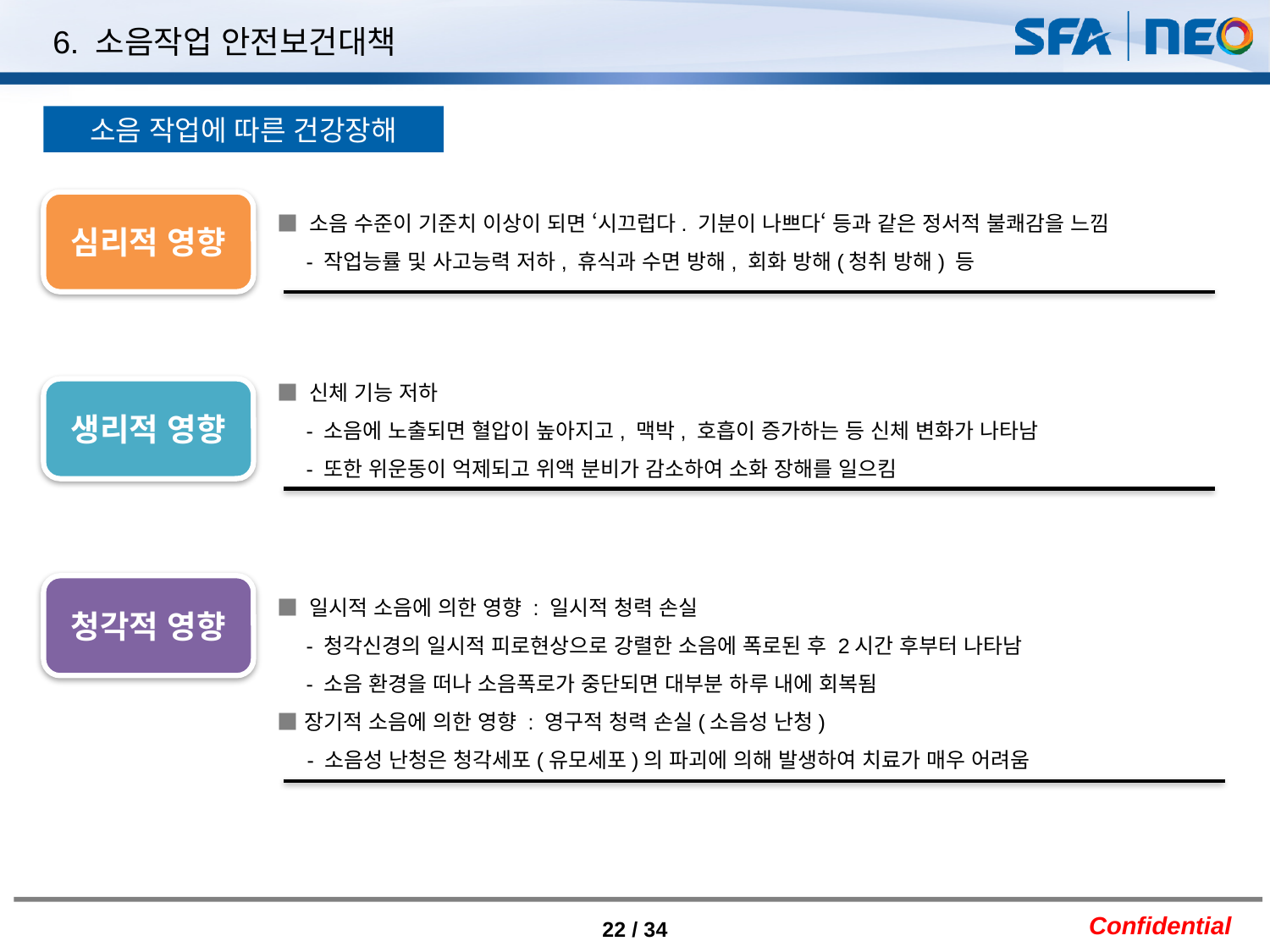

6. 소음작업 안전보건대책
소음 작업에 따른 건강장해
심리적 영향
■ 소음 수준이 기준치 이상이 되면 ‘시끄럽다. 기분이 나쁘다‘ 등과 같은 정서적 불쾌감을 느낌
    - 작업능률 및 사고능력 저하, 휴식과 수면 방해, 회화 방해(청취 방해) 등
■ 신체 기능 저하
    - 소음에 노출되면 혈압이 높아지고, 맥박, 호흡이 증가하는 등 신체 변화가 나타남
    - 또한 위운동이 억제되고 위액 분비가 감소하여 소화 장해를 일으킴
생리적 영향
청각적 영향
■ 일시적 소음에 의한 영향 : 일시적 청력 손실
    - 청각신경의 일시적 피로현상으로 강렬한 소음에 폭로된 후 2시간 후부터 나타남
    - 소음 환경을 떠나 소음폭로가 중단되면 대부분 하루 내에 회복됨
■ 장기적 소음에 의한 영향 : 영구적 청력 손실(소음성 난청)
     - 소음성 난청은 청각세포(유모세포)의 파괴에 의해 발생하여 치료가 매우 어려움